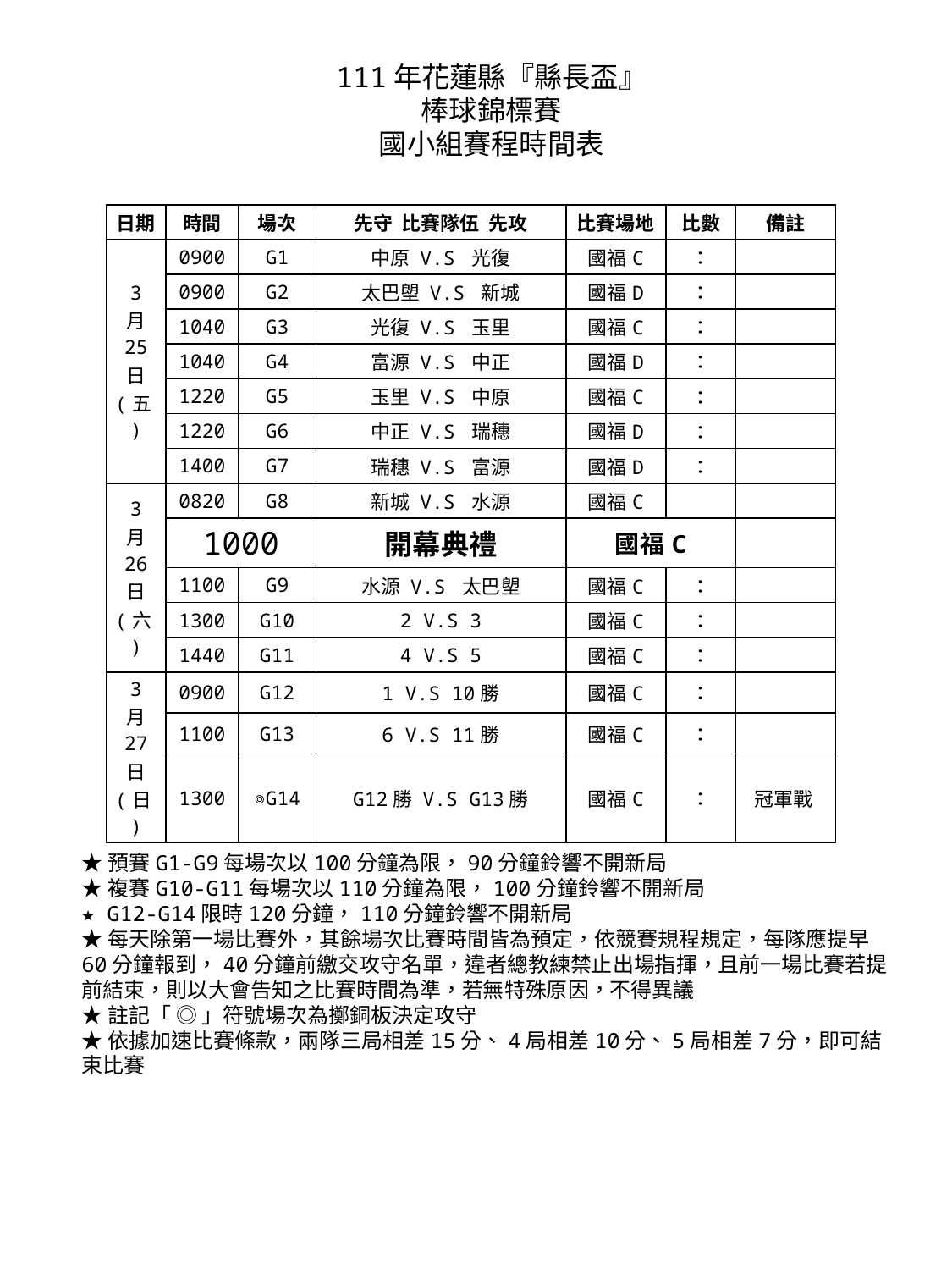

111年花蓮縣『縣長盃』
棒球錦標賽
國小組賽程時間表
| 日期 | 時間 | 場次 | 先守 比賽隊伍 先攻 | 比賽場地 | 比數 | 備註 |
| --- | --- | --- | --- | --- | --- | --- |
| 3 月 25 日 (五) | 0900 | G1 | 中原 V.S 光復 | 國福C | ： |  |
|  | 0900 | G2 | 太巴塱 V.S 新城 | 國福D | ： |  |
|  | 1040 | G3 | 光復 V.S 玉里 | 國福C | ： |  |
|  | 1040 | G4 | 富源 V.S 中正 | 國福D | ： |  |
|  | 1220 | G5 | 玉里 V.S 中原 | 國福C | ： |  |
|  | 1220 | G6 | 中正 V.S 瑞穗 | 國福D | ： |  |
|  | 1400 | G7 | 瑞穗 V.S 富源 | 國福D | ： |  |
| 3 月 26 日 (六) | 0820 | G8 | 新城 V.S 水源 | 國福C |  |  |
|  | 1000 |  | 開幕典禮 | 國福C |  |  |
|  | 1100 | G9 | 水源 V.S 太巴塱 | 國福C | ： |  |
|  | 1300 | G10 | 2 V.S 3 | 國福C | ： |  |
|  | 1440 | G11 | 4 V.S 5 | 國福C | ： |  |
| 3 月 27 日 (日) | 0900 | G12 | 1 V.S 10勝 | 國福C | ： |  |
|  | 1100 | G13 | 6 V.S 11勝 | 國福C | ： |  |
|  | 1300 | ◎G14 | G12勝 V.S G13勝 | 國福C | ： | 冠軍戰 |
★預賽G1-G9每場次以100分鐘為限，90分鐘鈴響不開新局
★複賽G10-G11每場次以110分鐘為限，100分鐘鈴響不開新局
★ G12-G14限時120分鐘，110分鐘鈴響不開新局
★每天除第一場比賽外，其餘場次比賽時間皆為預定，依競賽規程規定，每隊應提早60分鐘報到，40分鐘前繳交攻守名單，違者總教練禁止出場指揮，且前一場比賽若提前結束，則以大會告知之比賽時間為準，若無特殊原因，不得異議
★註記「 ◎ 」符號場次為擲銅板決定攻守
★依據加速比賽條款，兩隊三局相差15分、4局相差10分、5局相差7分，即可結束比賽